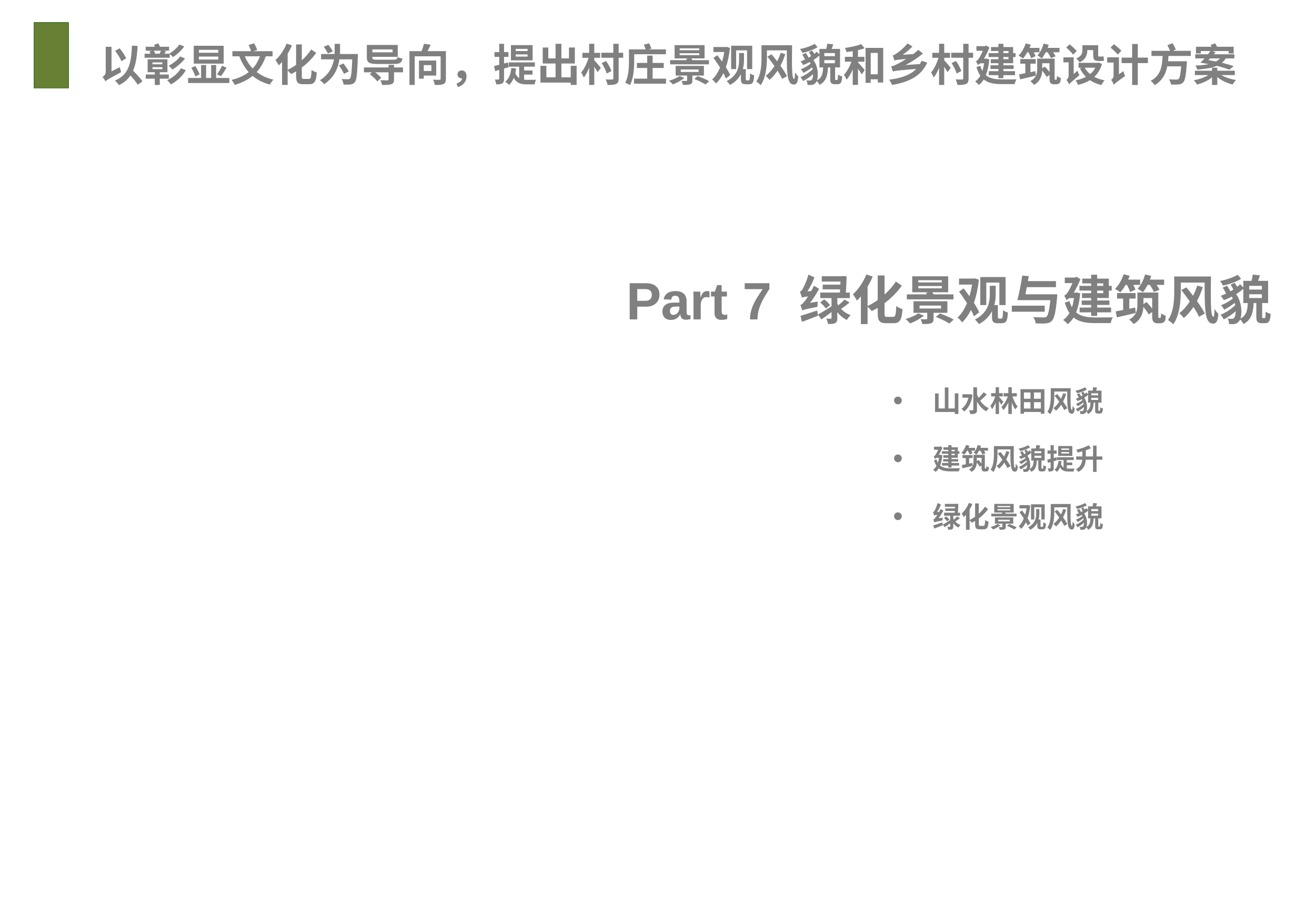

以彰显文化为导向，提出村庄景观风貌和乡村建筑设计方案
# Part 7 绿化景观与建筑风貌
山水林田风貌
建筑风貌提升
绿化景观风貌